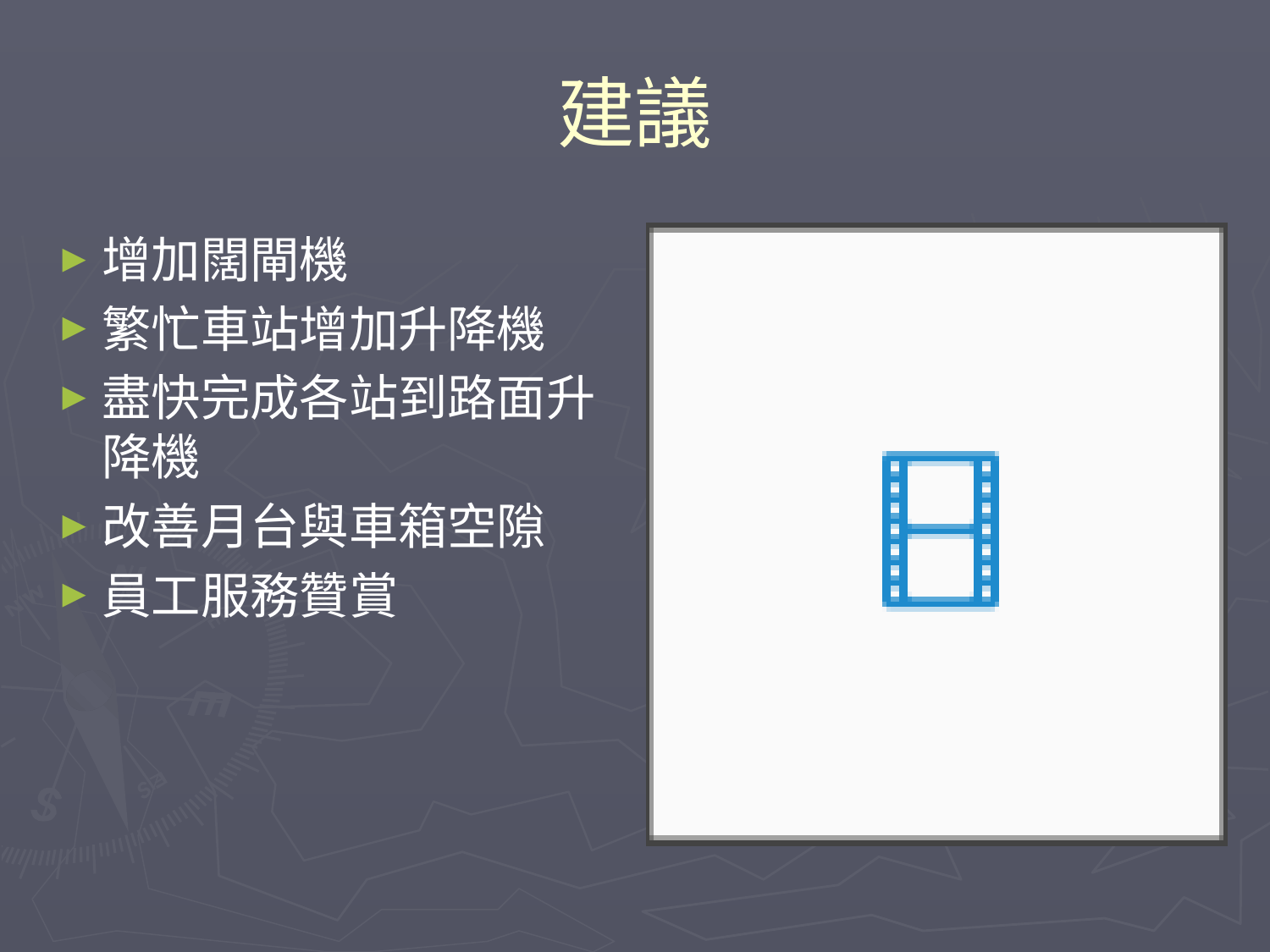

# 建議
增加闊閘機
繁忙車站增加升降機
盡快完成各站到路面升降機
改善月台與車箱空隙
員工服務贊賞